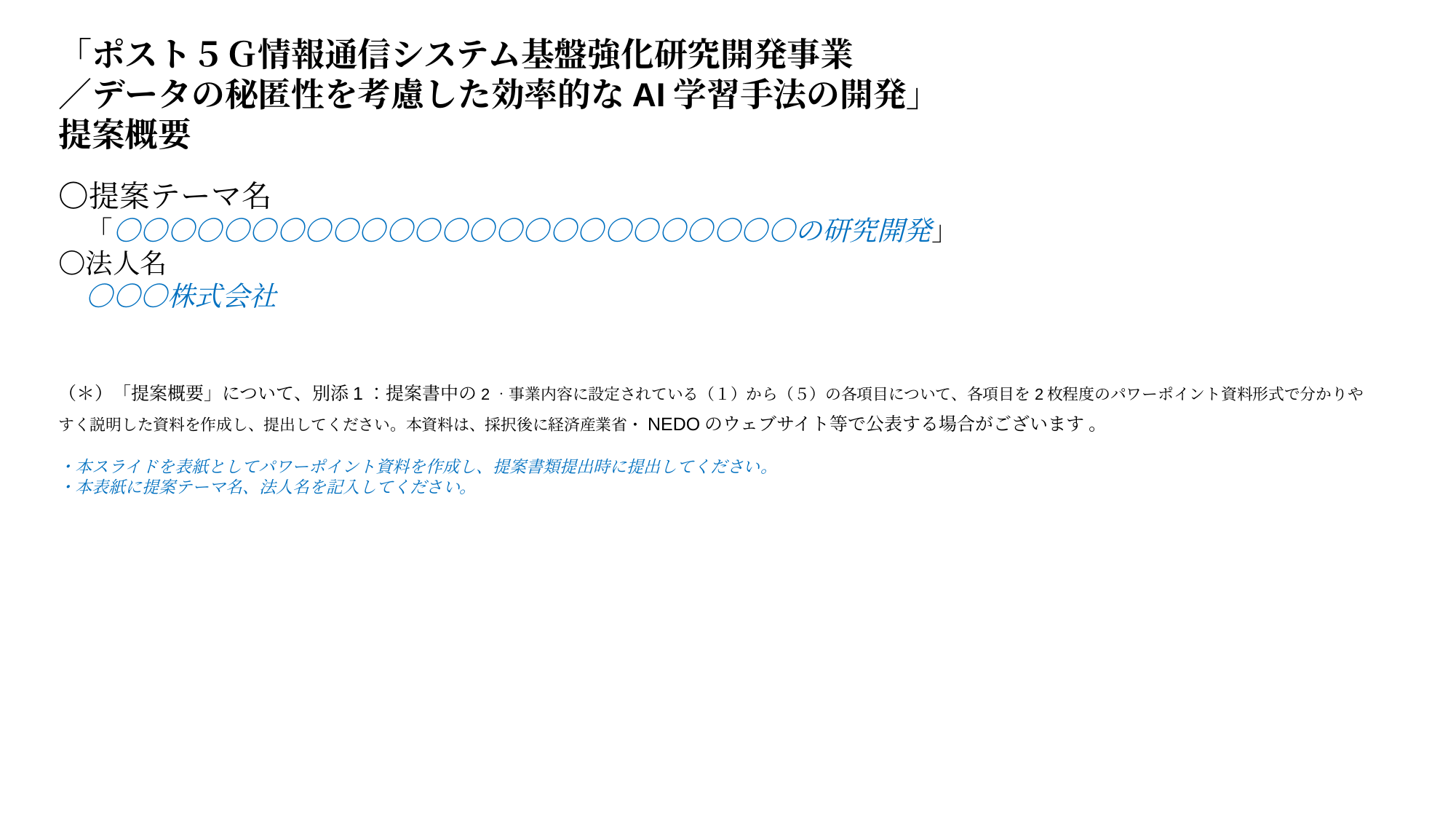

「ポスト５Ｇ情報通信システム基盤強化研究開発事業
／データの秘匿性を考慮した効率的なAI学習手法の開発」
提案概要
〇提案テーマ名
　「○○○○○○○○○○○○○○○○○○○○○○○○○の研究開発」
〇法人名
　○○○株式会社
（＊）「提案概要」について、別添1：提案書中の2．事業内容に設定されている（１）から（５）の各項目について、各項目を2枚程度のパワーポイント資料形式で分かりやすく説明した資料を作成し、提出してください。本資料は、採択後に経済産業省・NEDOのウェブサイト等で公表する場合がございます 。

・本スライドを表紙としてパワーポイント資料を作成し、提案書類提出時に提出してください。
・本表紙に提案テーマ名、法人名を記入してください。